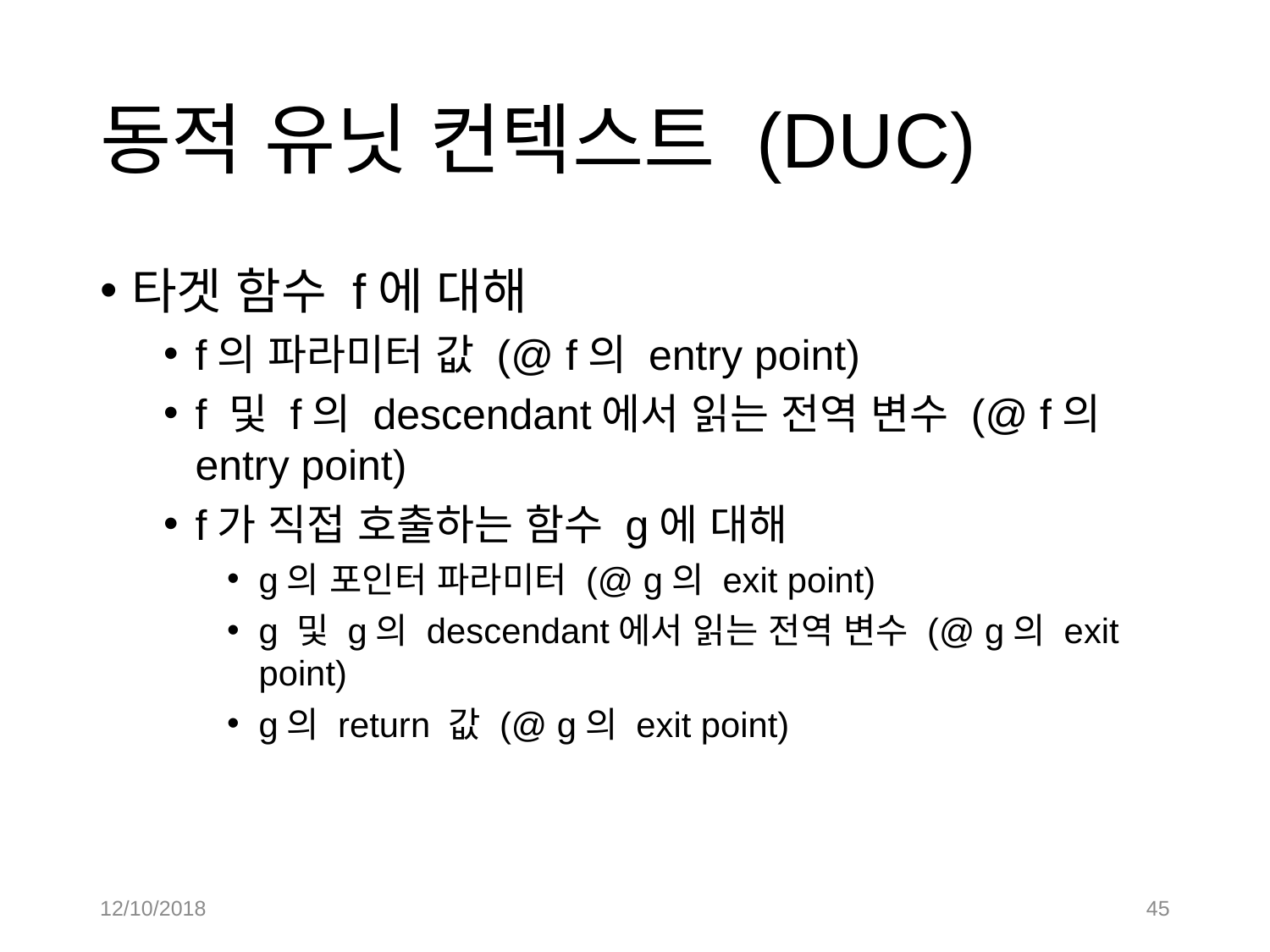

# 동적 유닛 컨텍스트 (DUC)
타겟 함수 f에 대해
f의 파라미터 값 (@ f의 entry point)
f 및 f의 descendant에서 읽는 전역 변수 (@ f의 entry point)
f가 직접 호출하는 함수 g에 대해
g의 포인터 파라미터 (@ g의 exit point)
g 및 g의 descendant에서 읽는 전역 변수 (@ g의 exit point)
g의 return 값 (@ g의 exit point)
12/10/2018
45